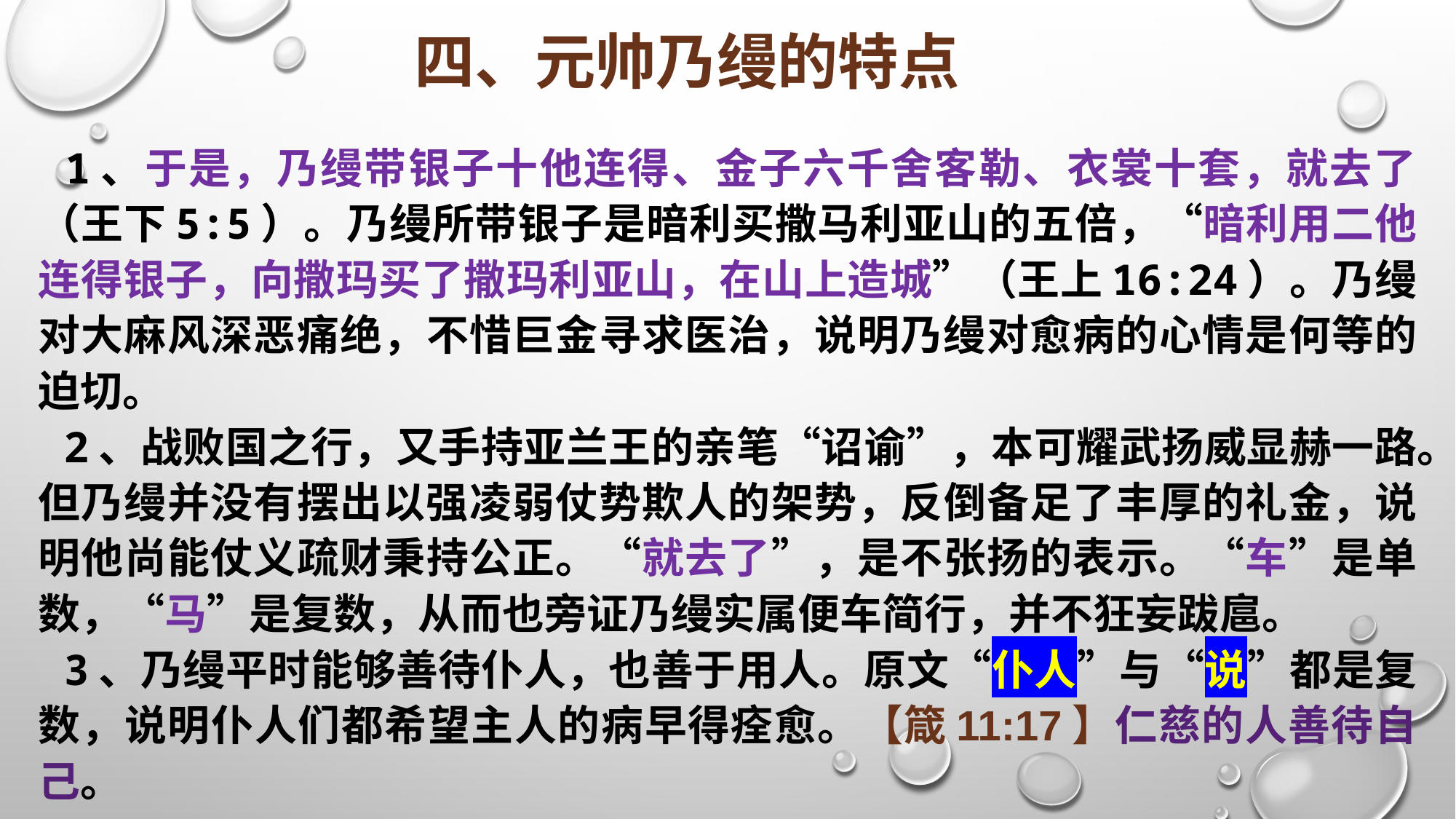

# 四、元帅乃缦的特点
 1、于是，乃缦带银子十他连得、金子六千舍客勒、衣裳十套，就去了（王下5:5）。乃缦所带银子是暗利买撒马利亚山的五倍，“暗利用二他连得银子，向撒玛买了撒玛利亚山，在山上造城”（王上16:24）。乃缦对大麻风深恶痛绝，不惜巨金寻求医治，说明乃缦对愈病的心情是何等的迫切。
 2、战败国之行，又手持亚兰王的亲笔“诏谕”，本可耀武扬威显赫一路。但乃缦并没有摆出以强凌弱仗势欺人的架势，反倒备足了丰厚的礼金，说明他尚能仗义疏财秉持公正。“就去了”，是不张扬的表示。“车”是单数，“马”是复数，从而也旁证乃缦实属便车简行，并不狂妄跋扈。
 3、乃缦平时能够善待仆人，也善于用人。原文“仆人”与“说”都是复数，说明仆人们都希望主人的病早得痊愈。【箴11:17】仁慈的人善待自己。